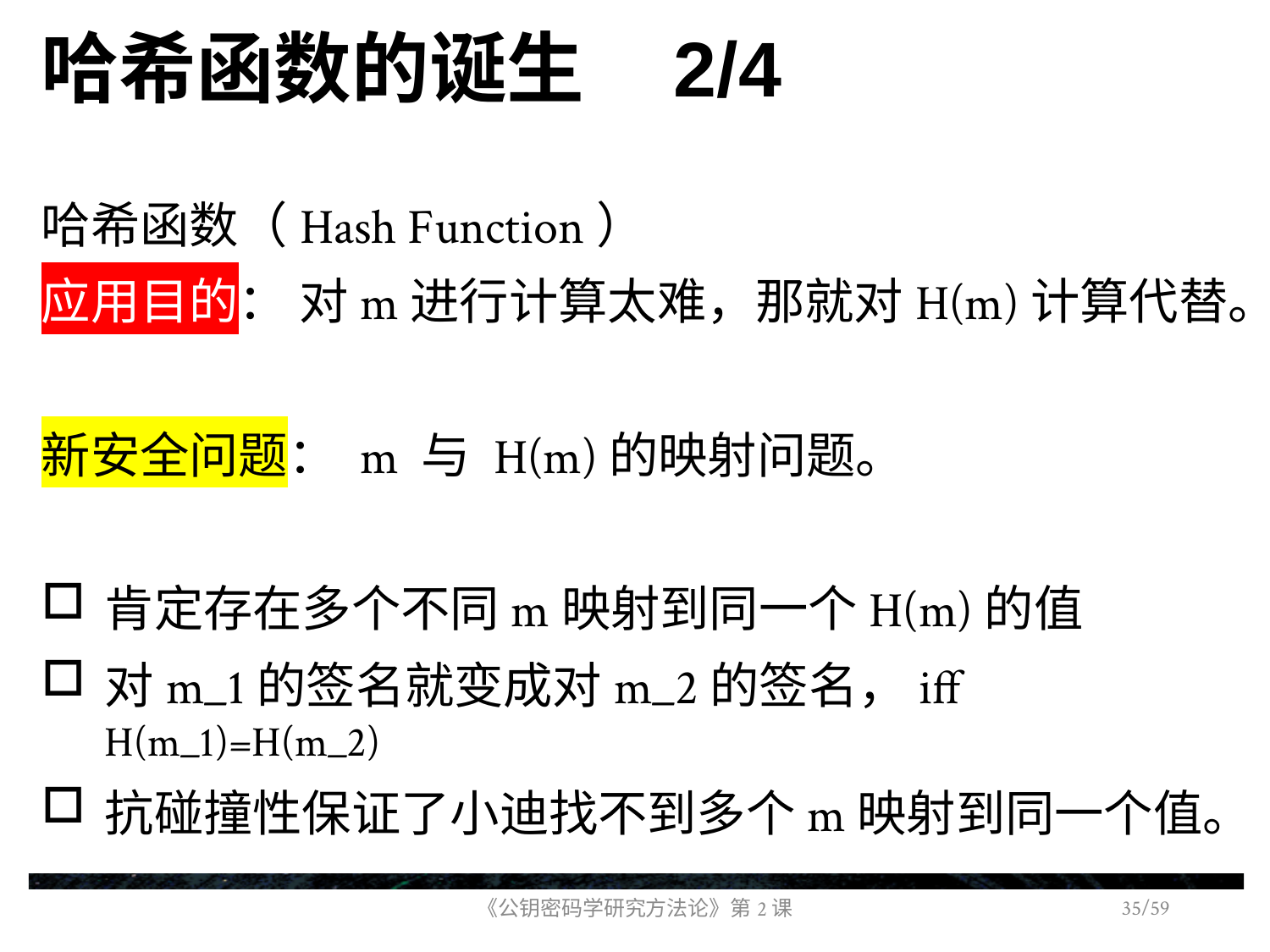

# 哈希函数的诞生    2/4
哈希函数（Hash Function）
应用目的： 对m进行计算太难，那就对H(m)计算代替。

新安全问题： m 与 H(m)的映射问题。

肯定存在多个不同m映射到同一个H(m)的值
对m_1的签名就变成对m_2的签名，iff H(m_1)=H(m_2)
抗碰撞性保证了小迪找不到多个m映射到同一个值。

《公钥密码学研究方法论》第2课
35/59